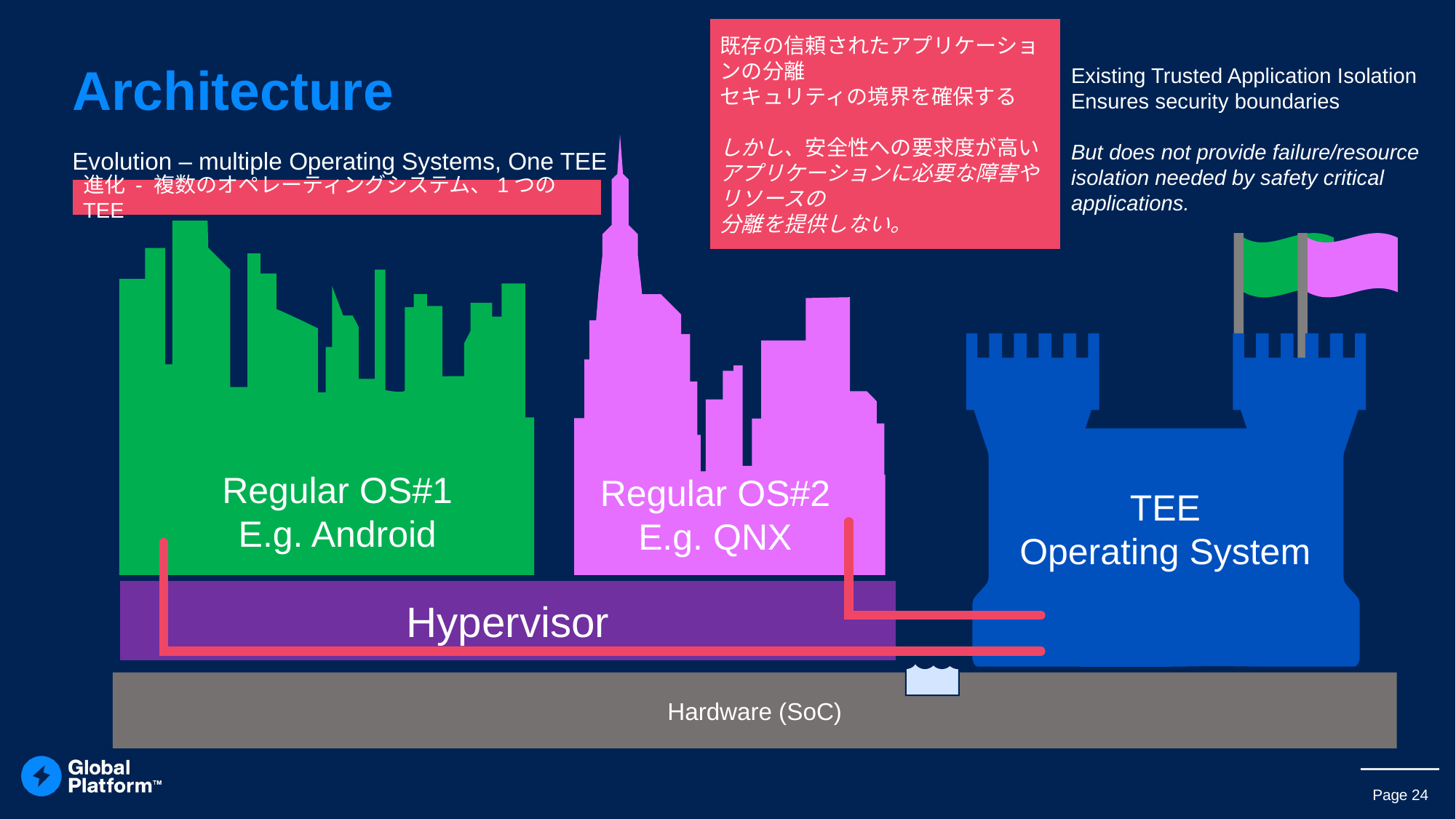

既存の信頼されたアプリケーションの分離
セキュリティの境界を確保する

しかし、安全性への要求度が高いアプリケーションに必要な障害やリソースの
分離を提供しない。
Existing Trusted Application Isolation
Ensures security boundaries

But does not provide failure/resource
isolation needed by safety critical applications.
# Architecture

Evolution – multiple Operating Systems, One TEE
進化 - 複数のオペレーティングシステム、1つのTEE

Regular OS#1
E.g. Android
Regular OS#2
E.g. QNX
TEE
Operating System

Hypervisor

Hardware (SoC)